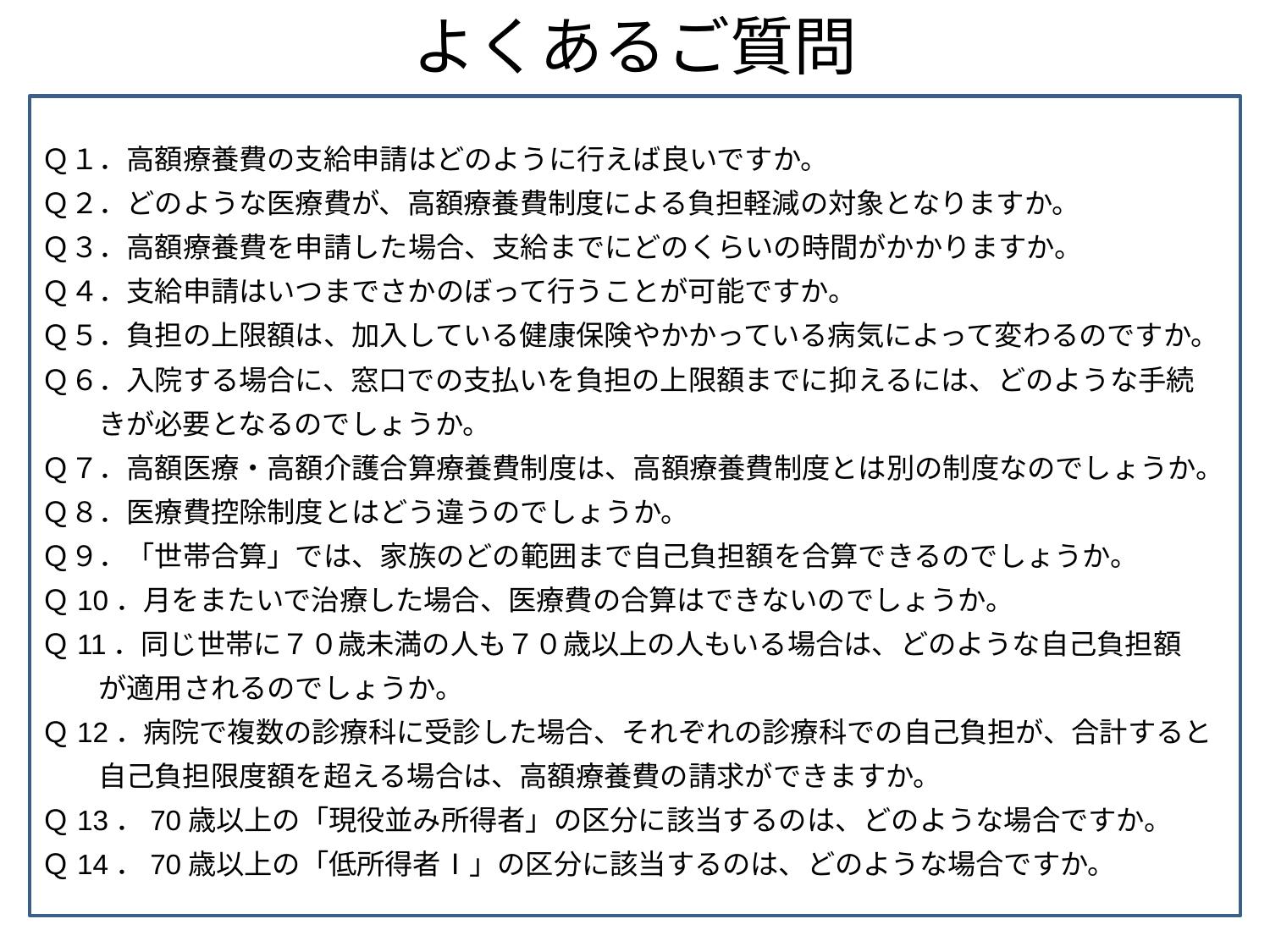

よくあるご質問
Ｑ１．高額療養費の支給申請はどのように行えば良いですか。
Ｑ２．どのような医療費が、高額療養費制度による負担軽減の対象となりますか。
Ｑ３．高額療養費を申請した場合、支給までにどのくらいの時間がかかりますか。
Ｑ４．支給申請はいつまでさかのぼって行うことが可能ですか。
Ｑ５．負担の上限額は、加入している健康保険やかかっている病気によって変わるのですか。
Ｑ６．入院する場合に、窓口での支払いを負担の上限額までに抑えるには、どのような手続
　　きが必要となるのでしょうか。
Ｑ７．高額医療・高額介護合算療養費制度は、高額療養費制度とは別の制度なのでしょうか。
Ｑ８．医療費控除制度とはどう違うのでしょうか。
Ｑ９．「世帯合算」では、家族のどの範囲まで自己負担額を合算できるのでしょうか。
Ｑ10．月をまたいで治療した場合、医療費の合算はできないのでしょうか。
Ｑ11．同じ世帯に７０歳未満の人も７０歳以上の人もいる場合は、どのような自己負担額
　　が適用されるのでしょうか。
Ｑ12．病院で複数の診療科に受診した場合、それぞれの診療科での自己負担が、合計すると
　　自己負担限度額を超える場合は、高額療養費の請求ができますか。
Ｑ13．70歳以上の「現役並み所得者」の区分に該当するのは、どのような場合ですか。
Ｑ14．70歳以上の「低所得者Ⅰ」の区分に該当するのは、どのような場合ですか。